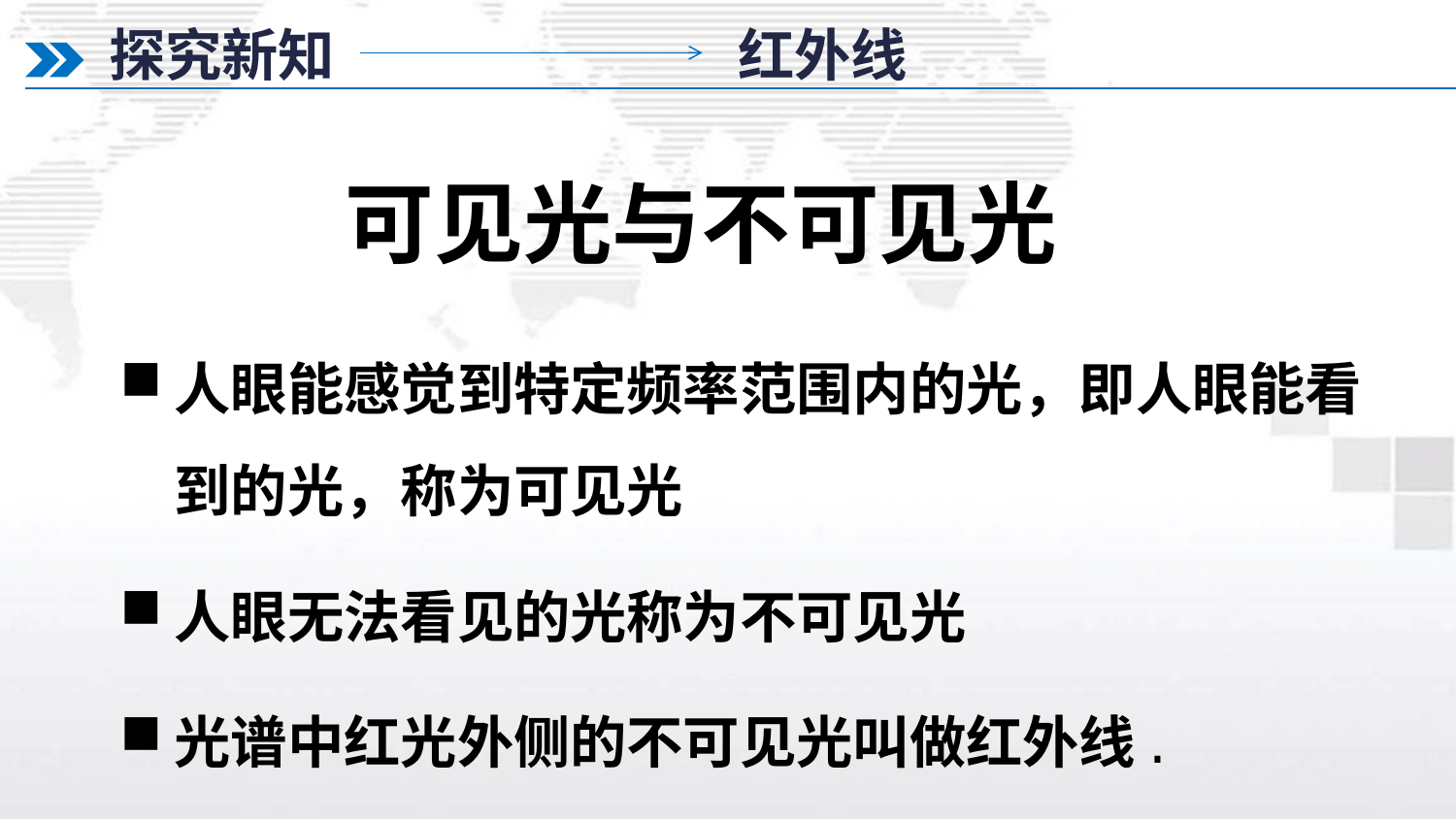

红外线
# 探究新知

可见光与不可见光
人眼能感觉到特定频率范围内的光，即人眼能看到的光，称为可见光
人眼无法看见的光称为不可见光
光谱中红光外侧的不可见光叫做红外线.